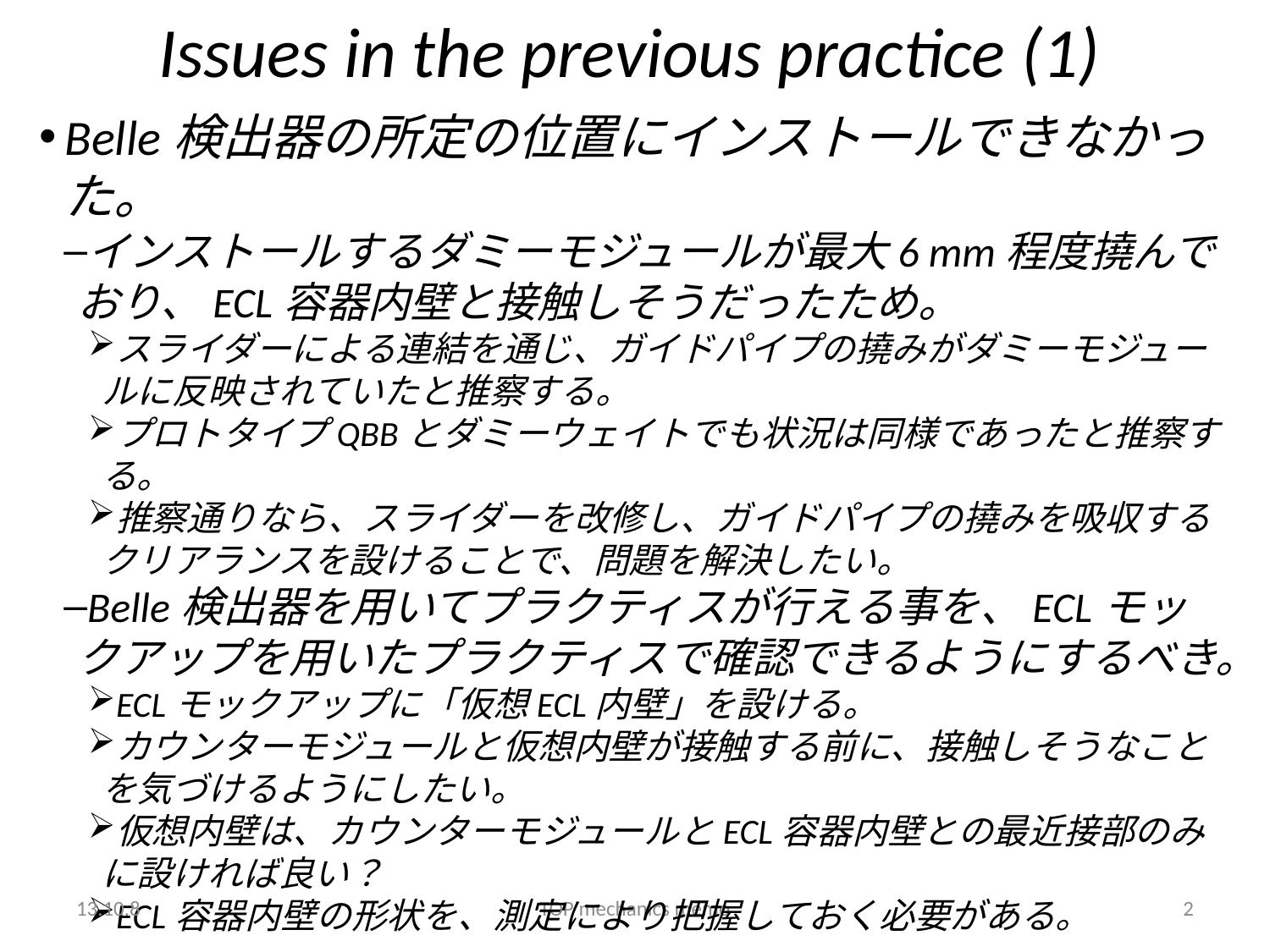

# Issues in the previous practice (1)
Belle検出器の所定の位置にインストールできなかった。
インストールするダミーモジュールが最大6 mm程度撓んでおり、ECL容器内壁と接触しそうだったため。
スライダーによる連結を通じ、ガイドパイプの撓みがダミーモジュールに反映されていたと推察する。
プロトタイプQBBとダミーウェイトでも状況は同様であったと推察する。
推察通りなら、スライダーを改修し、ガイドパイプの撓みを吸収するクリアランスを設けることで、問題を解決したい。
Belle検出器を用いてプラクティスが行える事を、ECLモックアップを用いたプラクティスで確認できるようにするべき。
ECLモックアップに「仮想ECL内壁」を設ける。
カウンターモジュールと仮想内壁が接触する前に、接触しそうなことを気づけるようにしたい。
仮想内壁は、カウンターモジュールとECL容器内壁との最近接部のみに設ければ良い？
ECL容器内壁の形状を、測定により把握しておく必要がある。
13.10.8
TOP mechanics memo
2